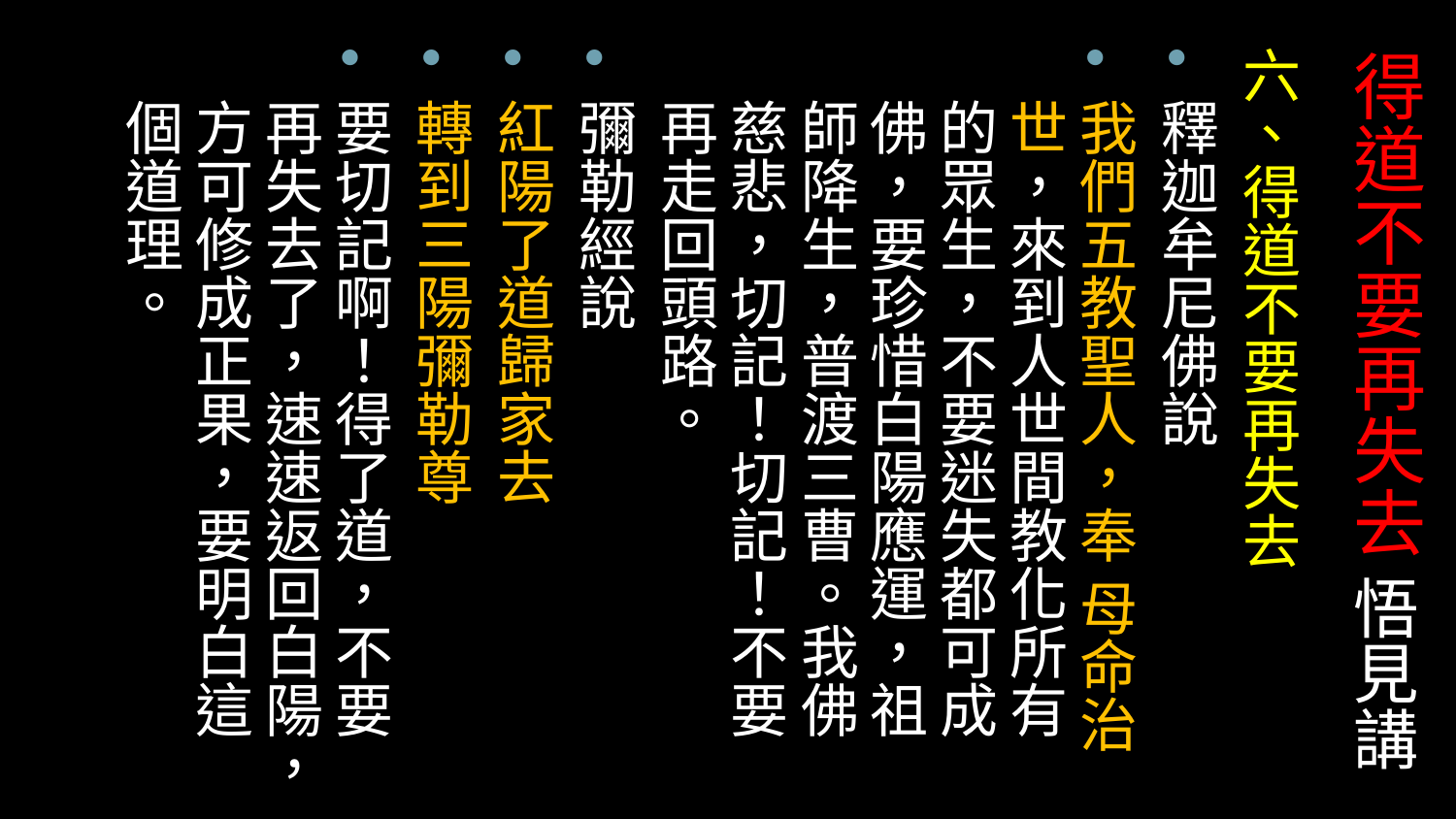

六、得道不要再失去
釋迦牟尼佛說
我們五教聖人，奉 母命治世，來到人世間教化所有的眾生，不要迷失都可成佛，要珍惜白陽應運，祖師降生，普渡三曹。我佛慈悲，切記！切記！不要再走回頭路。
彌勒經說
紅陽了道歸家去
轉到三陽彌勒尊
要切記啊！得了道，不要再失去了，速速返回白陽，方可修成正果，要明白這個道理。

# 得道不要再失去 悟見講